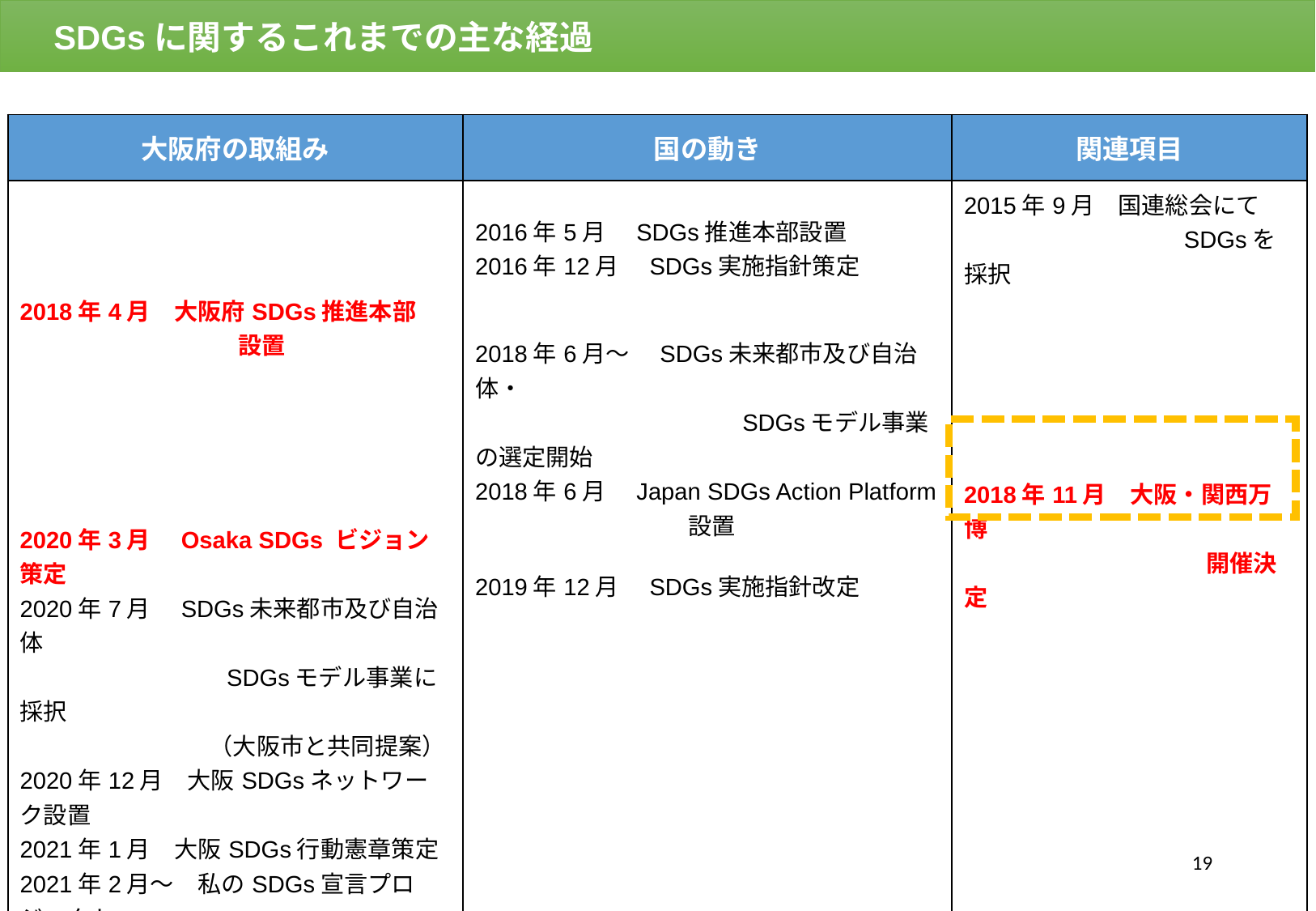

SDGsに関するこれまでの主な経過
| 大阪府の取組み | 国の動き | 関連項目 |
| --- | --- | --- |
| 2018年4月　大阪府SDGs推進本部 　　　　　　　　　 設置 2020年3月　Osaka SDGs ビジョン策定 2020年7月　SDGs未来都市及び自治体　　 　　　　　　　　 SDGsモデル事業に採択 　　　　　　　　（大阪市と共同提案） 2020年12月　大阪SDGsネットワーク設置 2021年1月　大阪SDGs行動憲章策定 2021年2月～　私のSDGs宣言プロジェクト　　　　　　　　　 　　　　　　　　　　 開始 | 2016年5月　SDGs推進本部設置 2016年12月　SDGs実施指針策定 2018年6月～　SDGs未来都市及び自治体・ 　　　　　　　　　　　SDGsモデル事業の選定開始 2018年6月　Japan SDGs Action Platform 　　　　　　　　　設置 2019年12月　SDGs実施指針改定 | 2015年9月　国連総会にて 　　　　　　　　　SDGsを採択 2018年11月　大阪・関西万博 　　　　　　 　　　　開催決定 |

19